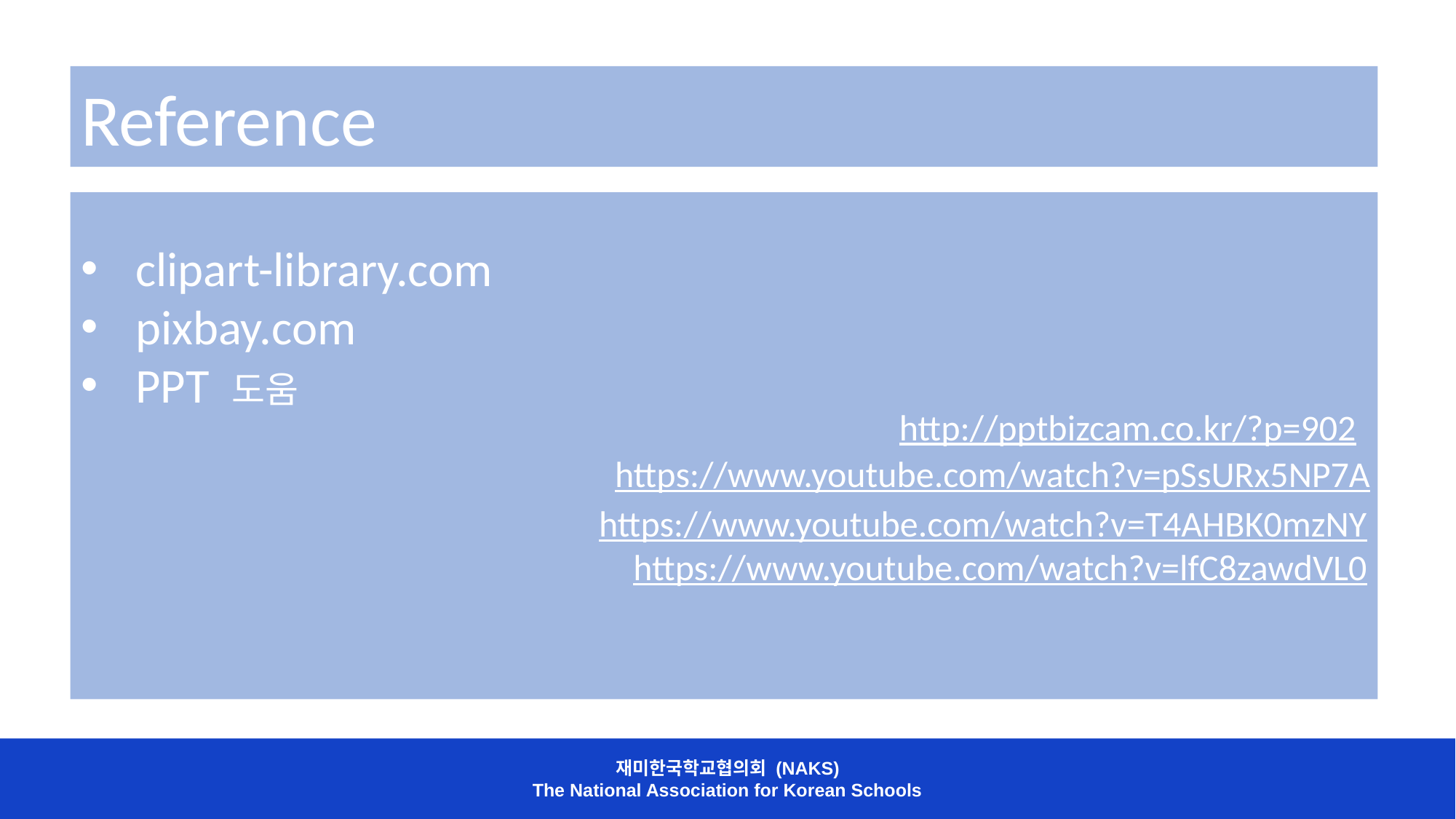

Reference

clipart-library.com
pixbay.com
PPT 도움

https://www.youtube.com/watch?v=T4AHBK0mzNY
https://www.youtube.com/watch?v=lfC8zawdVL0

http://pptbizcam.co.kr/?p=902
https://www.youtube.com/watch?v=pSsURx5NP7A
재미한국학교협의회 (NAKS)
The National Association for Korean Schools